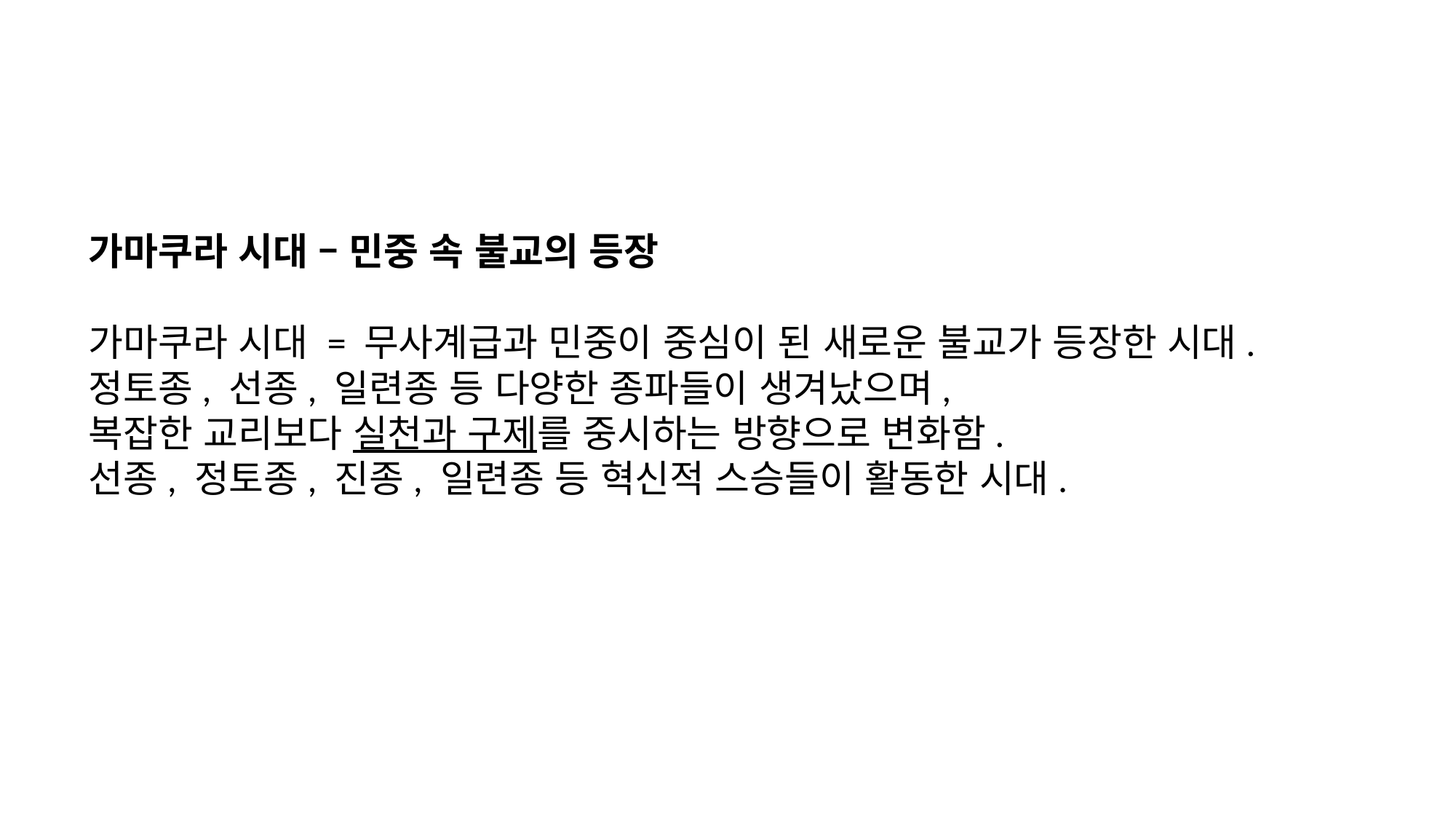

가마쿠라 시대 – 민중 속 불교의 등장

가마쿠라 시대 = 무사계급과 민중이 중심이 된 새로운 불교가 등장한 시대.
정토종, 선종, 일련종 등 다양한 종파들이 생겨났으며,
복잡한 교리보다 실천과 구제를 중시하는 방향으로 변화함.
선종, 정토종, 진종, 일련종 등 혁신적 스승들이 활동한 시대.